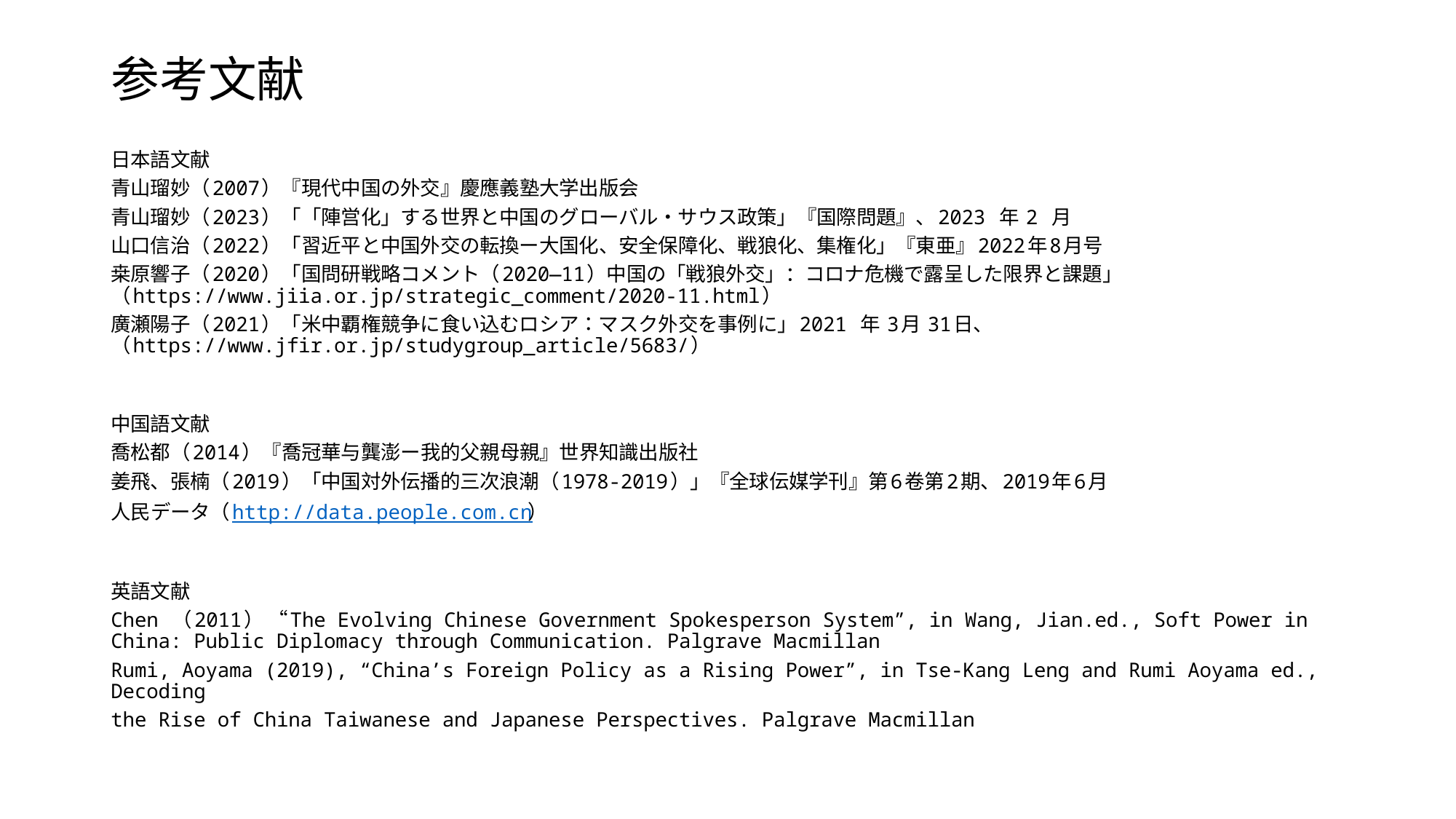

# 参考文献
日本語文献
青山瑠妙（2007）『現代中国の外交』慶應義塾大学出版会
青山瑠妙（2023）「「陣営化」する世界と中国のグローバル・サウス政策」『国際問題』、2023 年 2 月
山口信治（2022）「習近平と中国外交の転換ー大国化、安全保障化、戦狼化、集権化」『東亜』2022年8月号
桒原響子（2020）「国問研戦略コメント（2020―11）中国の「戦狼外交」：コロナ危機で露呈した限界と課題」 （https://www.jiia.or.jp/strategic_comment/2020-11.html）
廣瀬陽子（2021）「米中覇権競争に食い込むロシア：マスク外交を事例に」2021 年 3月 31日、 （https://www.jfir.or.jp/studygroup_article/5683/）

中国語文献
喬松都（2014）『喬冠華与龔澎ー我的父親母親』世界知識出版社
姜飛、張楠（2019）「中国対外伝播的三次浪潮（1978-2019）」『全球伝媒学刊』第6卷第2期、2019年6月
人民データ（http://data.people.com.cn）

英語文献
Chen （2011） “The Evolving Chinese Government Spokesperson System”, in Wang, Jian.ed., Soft Power in China: Public Diplomacy through Communication. Palgrave Macmillan
Rumi, Aoyama (2019), “China’s Foreign Policy as a Rising Power”, in Tse-Kang Leng and Rumi Aoyama ed., Decoding
the Rise of China Taiwanese and Japanese Perspectives. Palgrave Macmillan